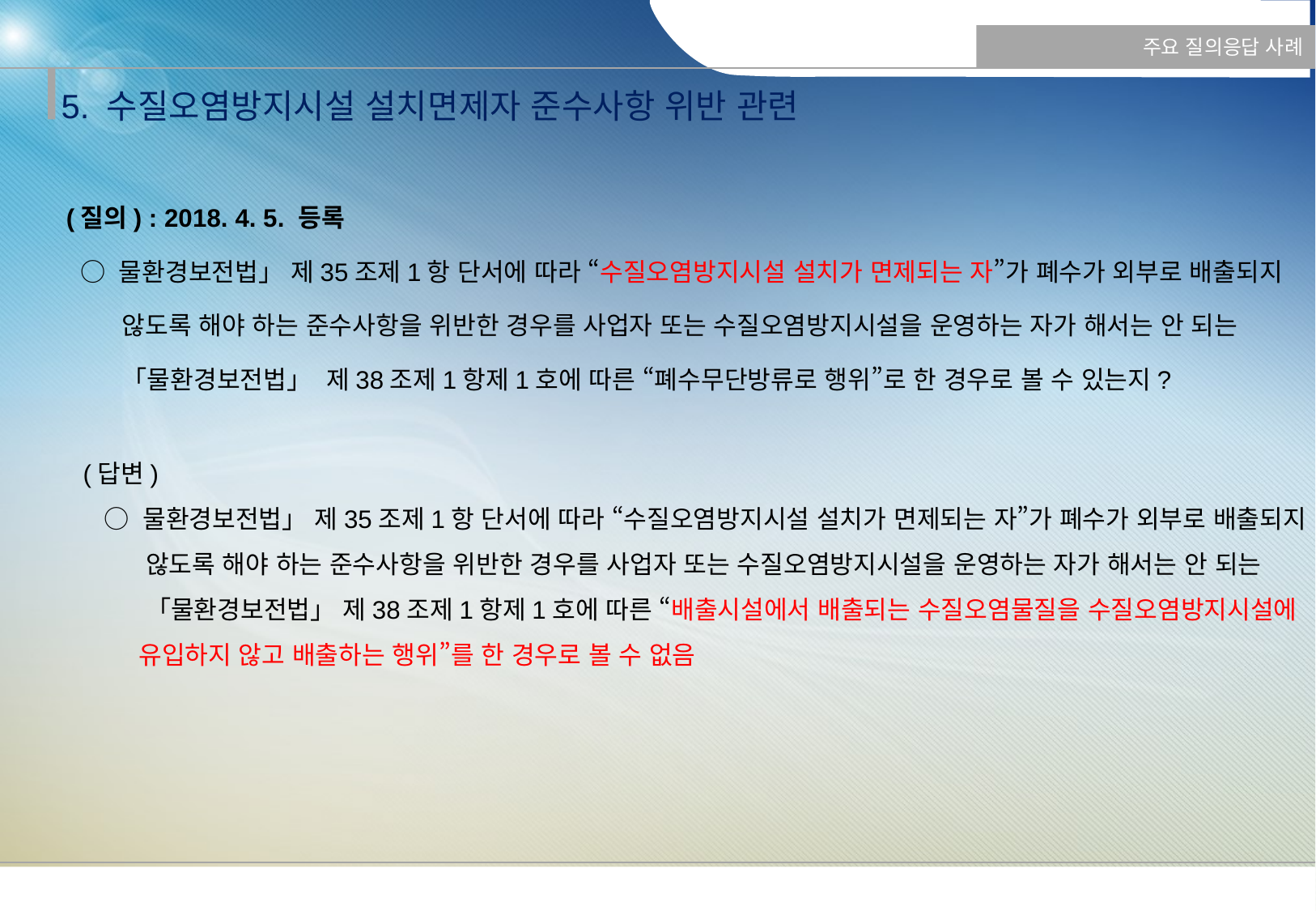

주요 질의응답 사례
5. 수질오염방지시설 설치면제자 준수사항 위반 관련
(질의) : 2018. 4. 5. 등록
  ○ 물환경보전법」 제35조제1항 단서에 따라 “수질오염방지시설 설치가 면제되는 자”가 폐수가 외부로 배출되지
       않도록 해야 하는 준수사항을 위반한 경우를 사업자 또는 수질오염방지시설을 운영하는 자가 해서는 안 되는
       「물환경보전법」  제38조제1항제1호에 따른 “폐수무단방류로 행위”로 한 경우로 볼 수 있는지?

(답변)
   ○ 물환경보전법」 제35조제1항 단서에 따라 “수질오염방지시설 설치가 면제되는 자”가 폐수가 외부로 배출되지
        않도록 해야 하는 준수사항을 위반한 경우를 사업자 또는 수질오염방지시설을 운영하는 자가 해서는 안 되는
        「물환경보전법」 제38조제1항제1호에 따른 “배출시설에서 배출되는 수질오염물질을 수질오염방지시설에
       유입하지 않고 배출하는 행위”를 한 경우로 볼 수 없음